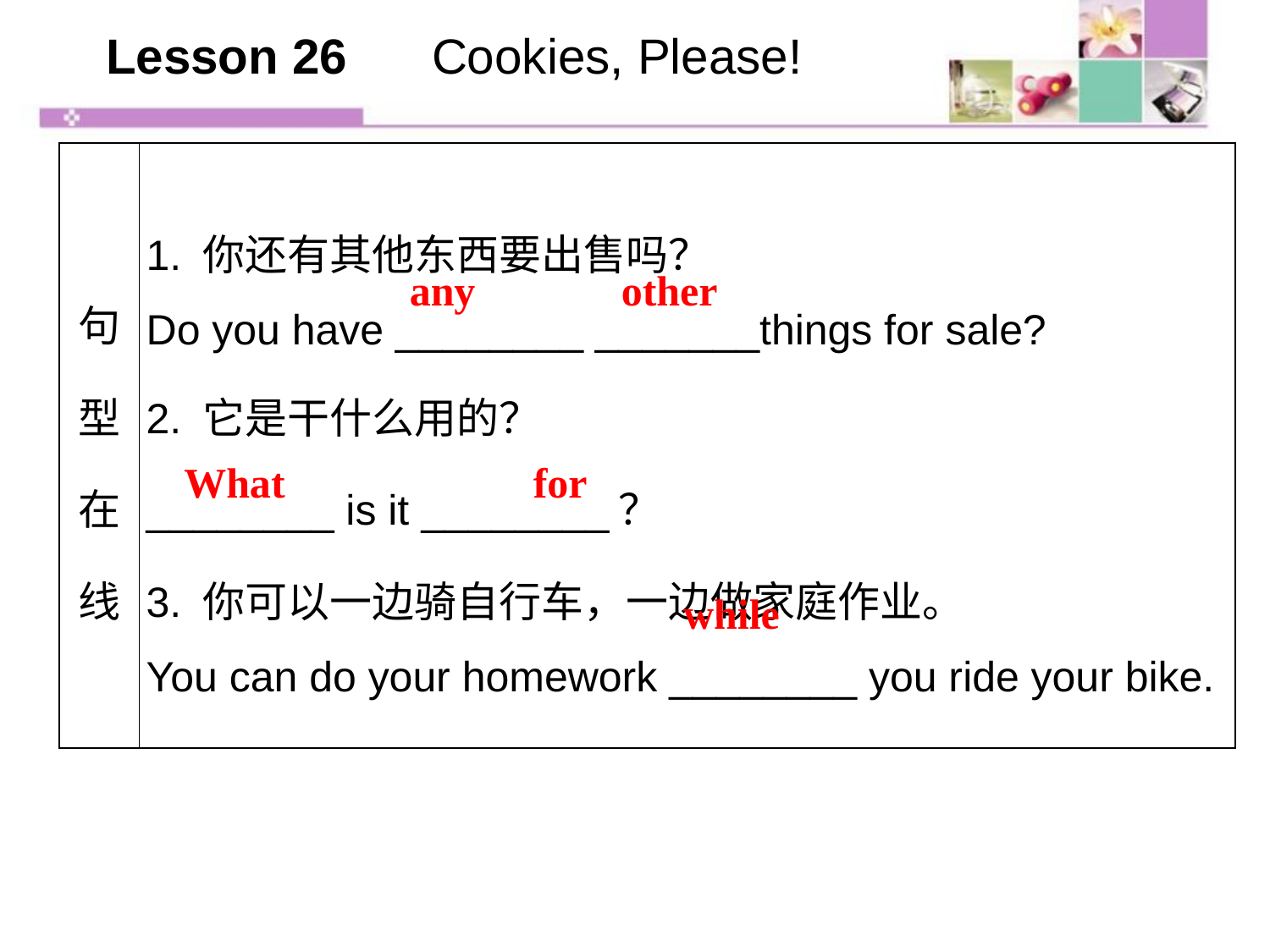

Lesson 26　 Cookies, Please!
| 句型在线 | 1. 你还有其他东西要出售吗？ Do you have \_\_\_\_\_\_\_\_ \_\_\_\_\_\_\_things for sale? 2. 它是干什么用的？ \_\_\_\_\_\_\_\_ is it \_\_\_\_\_\_\_\_？ 3. 你可以一边骑自行车，一边做家庭作业。 You can do your homework \_\_\_\_\_\_\_\_ you ride your bike. |
| --- | --- |
any 	        other
What 		         for
while